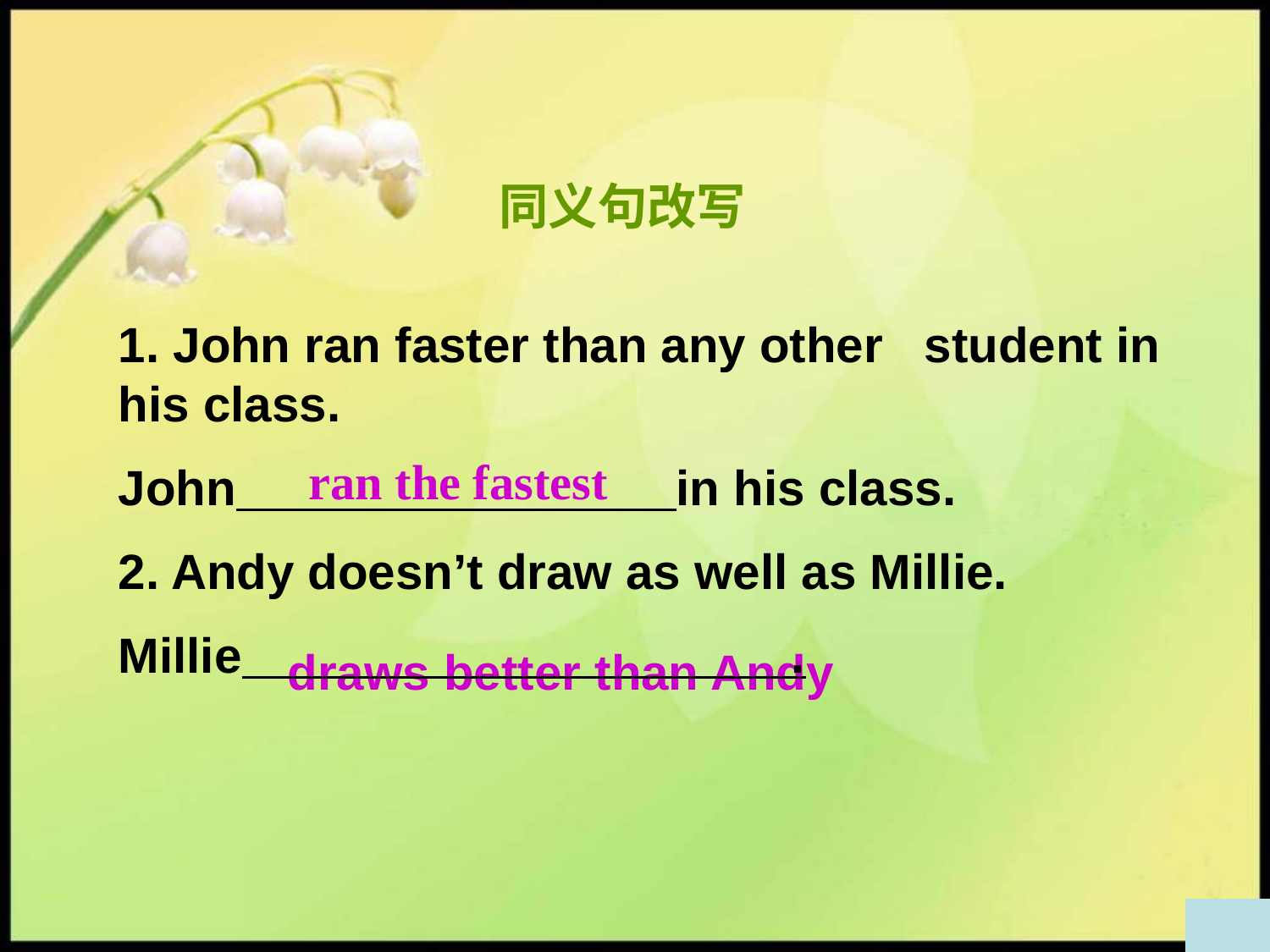

同义句改写
1. John ran faster than any other   student in his class.
John                                in his class.
2. Andy doesn’t draw as well as Millie.
Millie                                        .
ran the fastest

draws better than Andy